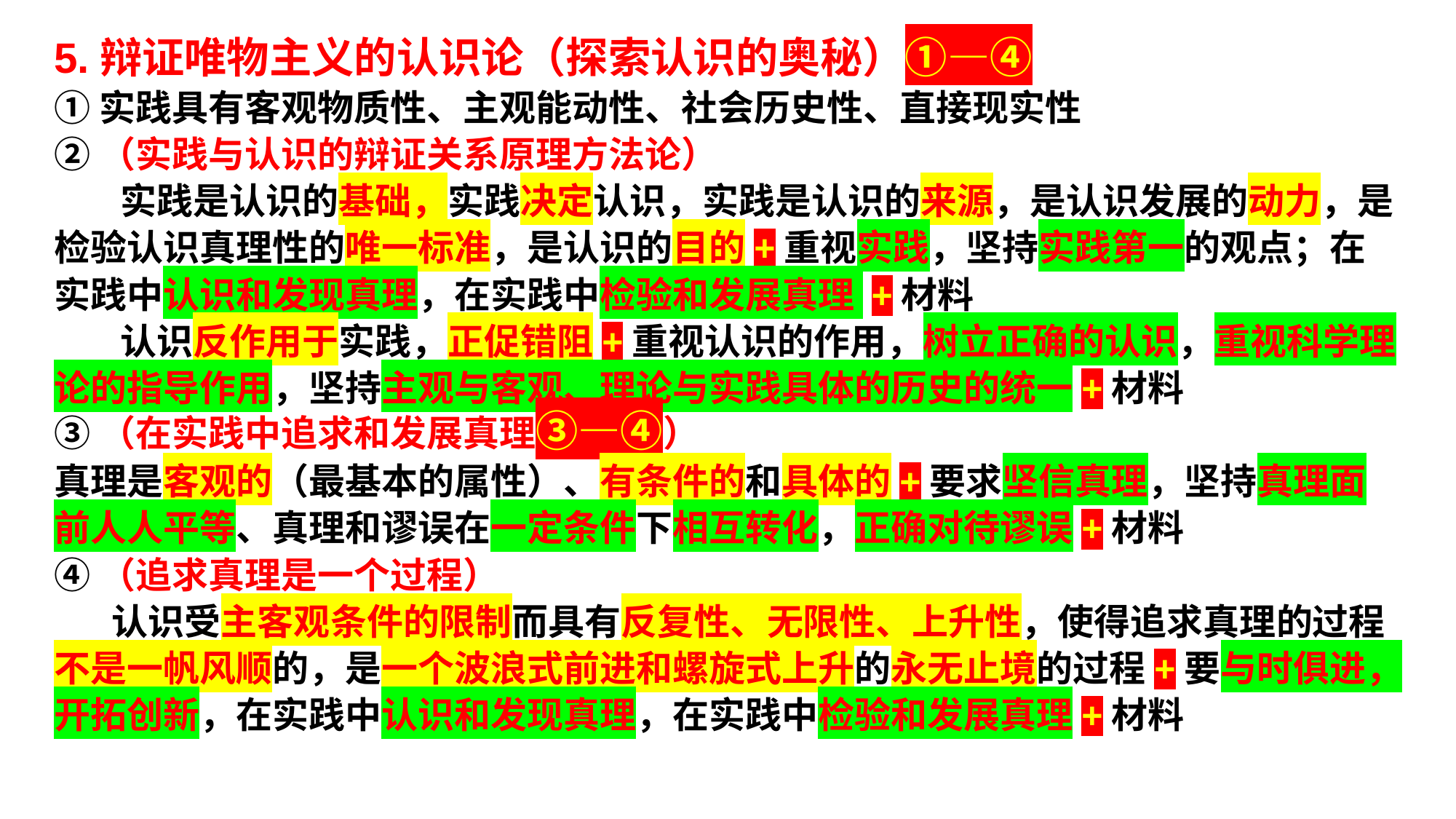

5.辩证唯物主义的认识论（探索认识的奥秘）①—④
①实践具有客观物质性、主观能动性、社会历史性、直接现实性
②（实践与认识的辩证关系原理方法论）
       实践是认识的基础，实践决定认识，实践是认识的来源，是认识发展的动力，是检验认识真理性的唯一标准，是认识的目的+重视实践，坚持实践第一的观点；在实践中认识和发现真理，在实践中检验和发展真理 +材料
       认识反作用于实践，正促错阻+重视认识的作用，树立正确的认识，重视科学理论的指导作用，坚持主观与客观、理论与实践具体的历史的统一+材料
③（在实践中追求和发展真理③—④）
真理是客观的（最基本的属性）、有条件的和具体的+要求坚信真理，坚持真理面前人人平等、真理和谬误在一定条件下相互转化，正确对待谬误+材料
④（追求真理是一个过程）
      认识受主客观条件的限制而具有反复性、无限性、上升性，使得追求真理的过程不是一帆风顺的，是一个波浪式前进和螺旋式上升的永无止境的过程+要与时俱进，开拓创新，在实践中认识和发现真理，在实践中检验和发展真理+材料